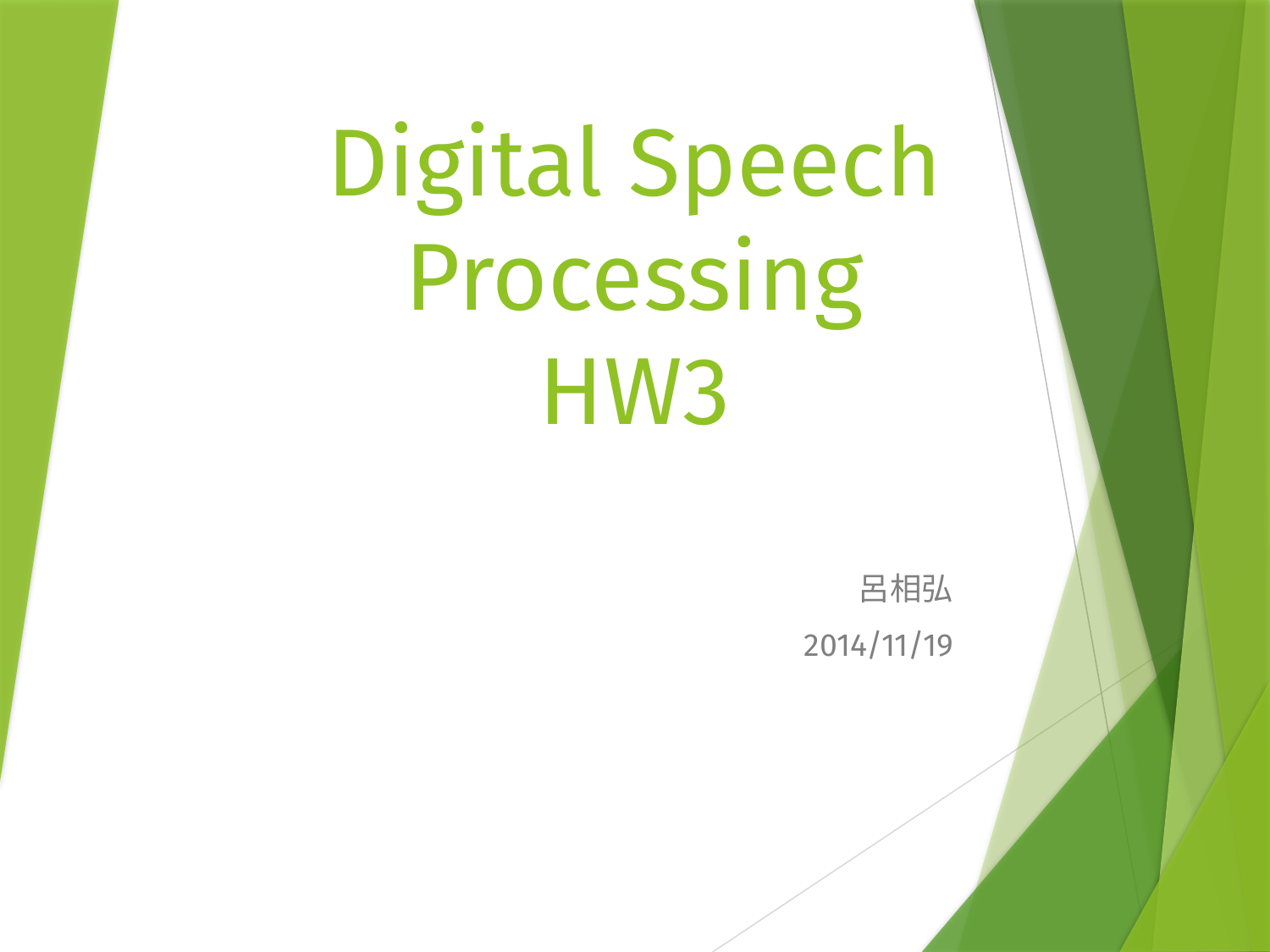

# Digital Speech Processing HW3
呂相弘
2014/11/19